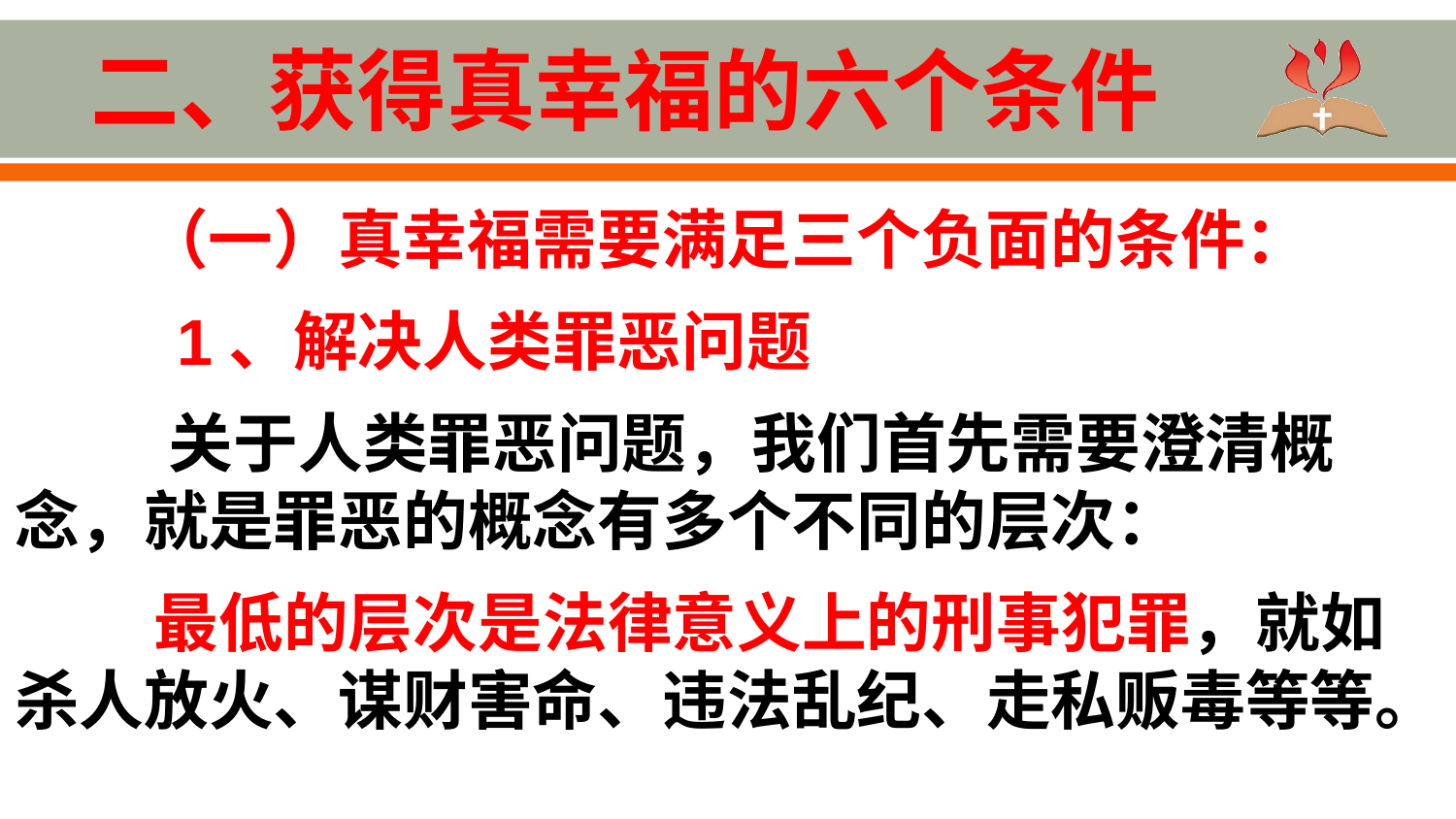

# 二、获得真幸福的六个条件
         （一）真幸福需要满足三个负面的条件：
     1、解决人类罪恶问题
  关于人类罪恶问题，我们首先需要澄清概念，就是罪恶的概念有多个不同的层次：
 最低的层次是法律意义上的刑事犯罪，就如杀人放火、谋财害命、违法乱纪、走私贩毒等等。